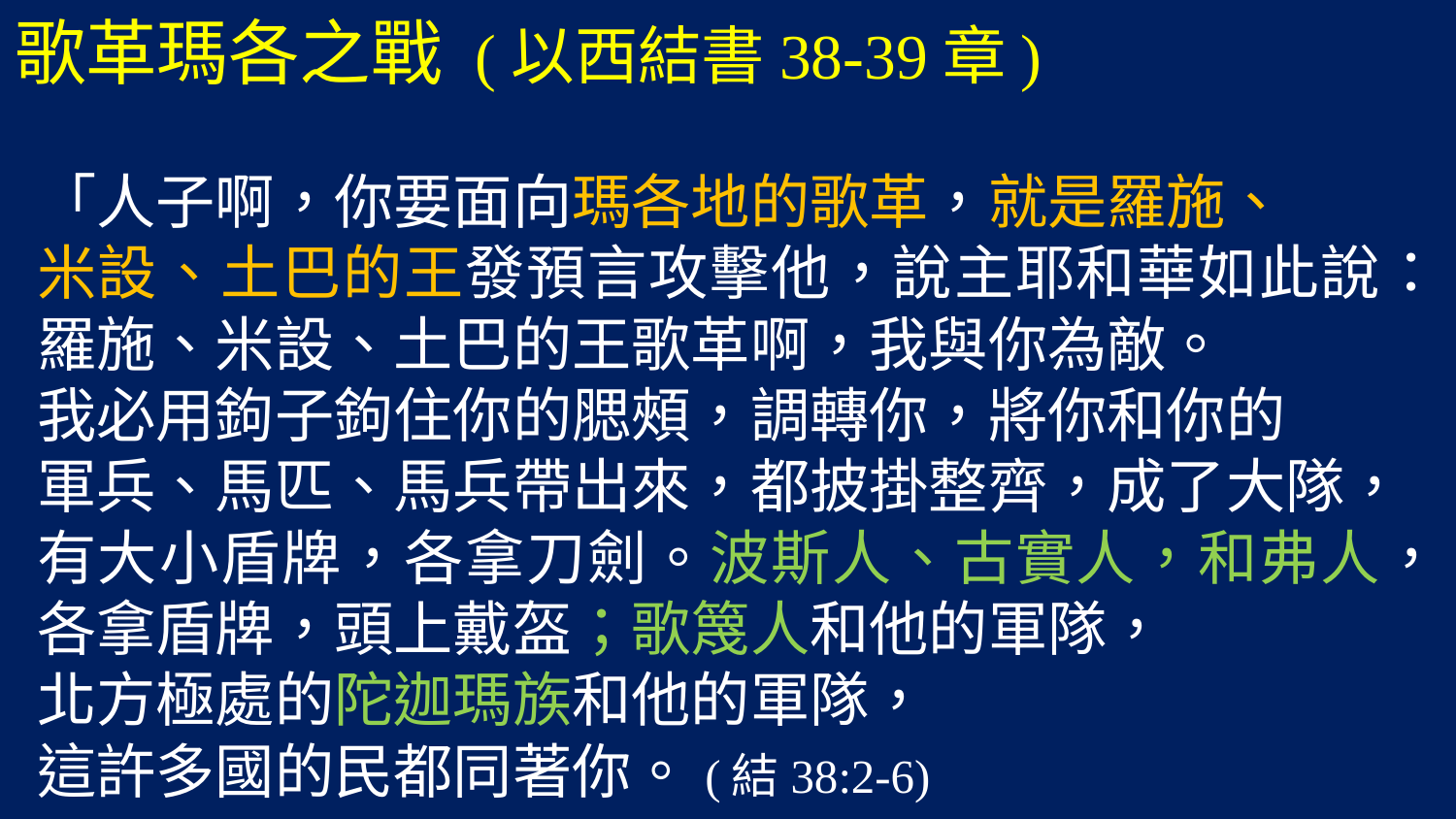

歌革瑪各之戰 (以西結書38-39章)

「人子啊，你要面向瑪各地的歌革，就是羅施、
米設、土巴的王發預言攻擊他，說主耶和華如此說：羅施、米設、土巴的王歌革啊，我與你為敵。
我必用鉤子鉤住你的腮頰，調轉你，將你和你的
軍兵、馬匹、馬兵帶出來，都披掛整齊，成了大隊，
有大小盾牌，各拿刀劍。波斯人、古實人，和弗人，各拿盾牌，頭上戴盔；歌篾人和他的軍隊，
北方極處的陀迦瑪族和他的軍隊，
這許多國的民都同著你。(結38:2-6)